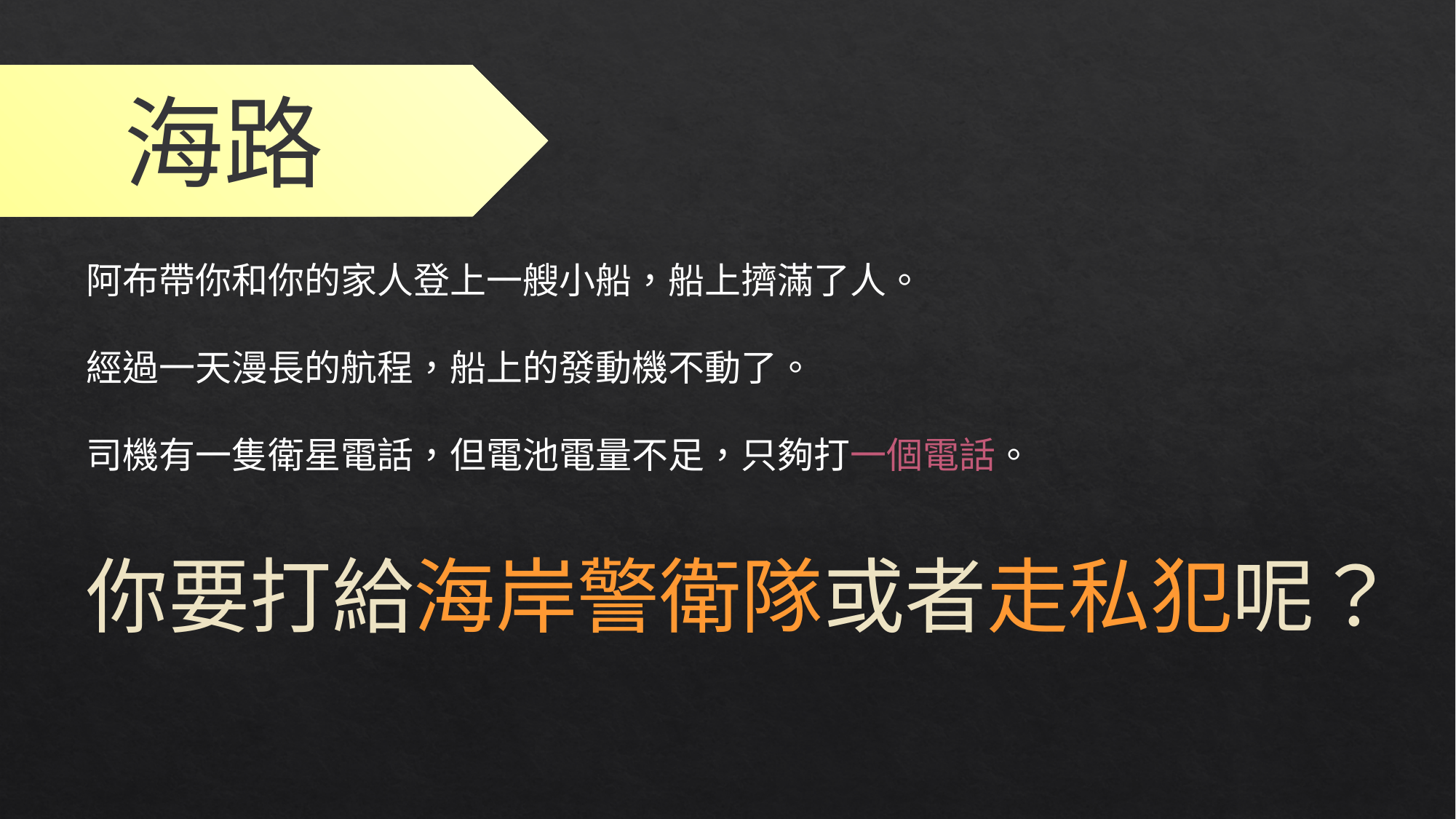

海路
阿布帶你和你的家人登上一艘小船，船上擠滿了人。

經過一天漫長的航程，船上的發動機不動了。

司機有一隻衛星電話，但電池電量不足，只夠打一個電話。
你要打給海岸警衛隊或者走私犯呢？